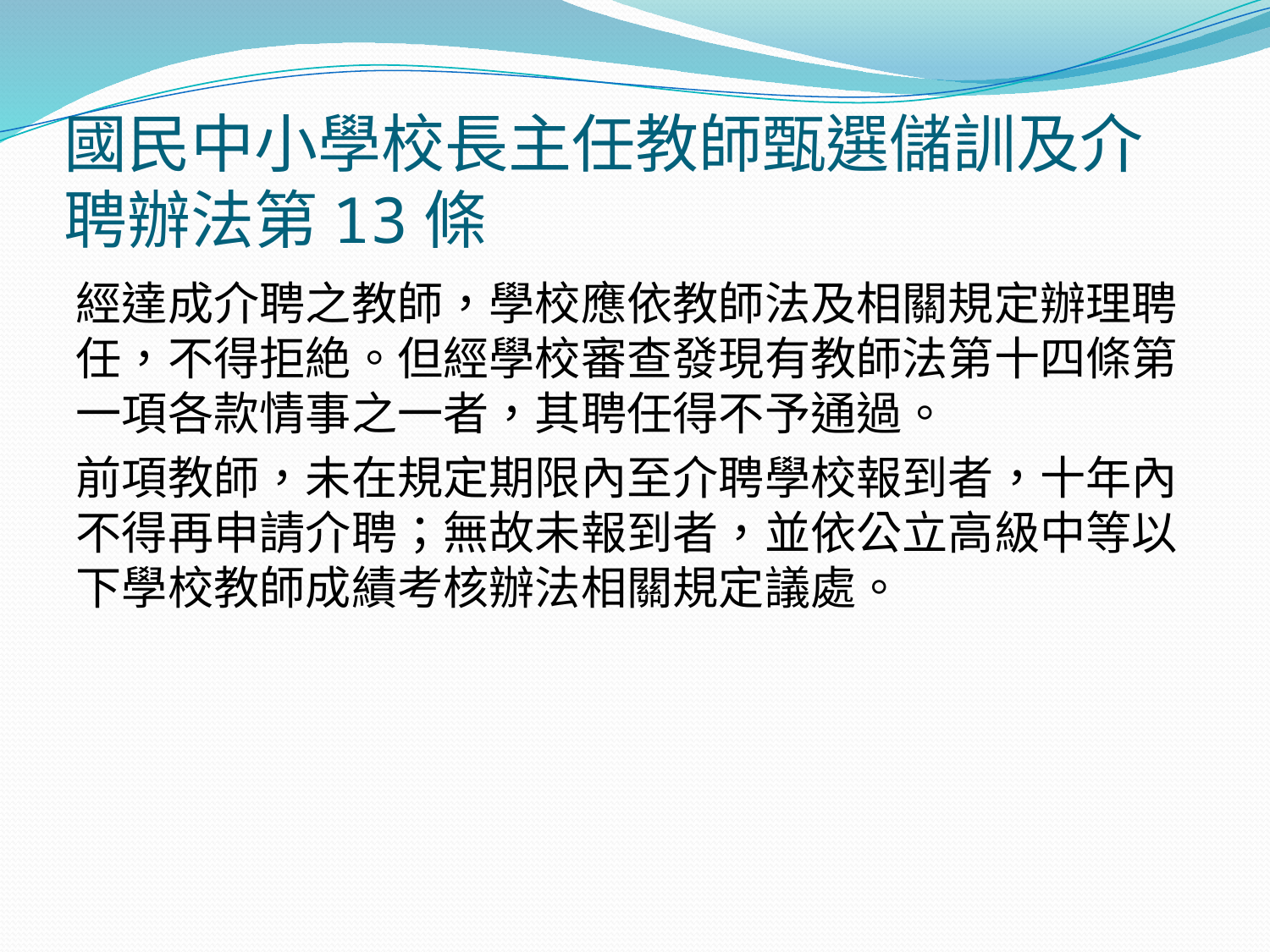

# 國民中小學校長主任教師甄選儲訓及介聘辦法第13條
經達成介聘之教師，學校應依教師法及相關規定辦理聘任，不得拒絶。但經學校審查發現有教師法第十四條第一項各款情事之一者，其聘任得不予通過。
前項教師，未在規定期限內至介聘學校報到者，十年內不得再申請介聘；無故未報到者，並依公立高級中等以下學校教師成績考核辦法相關規定議處。